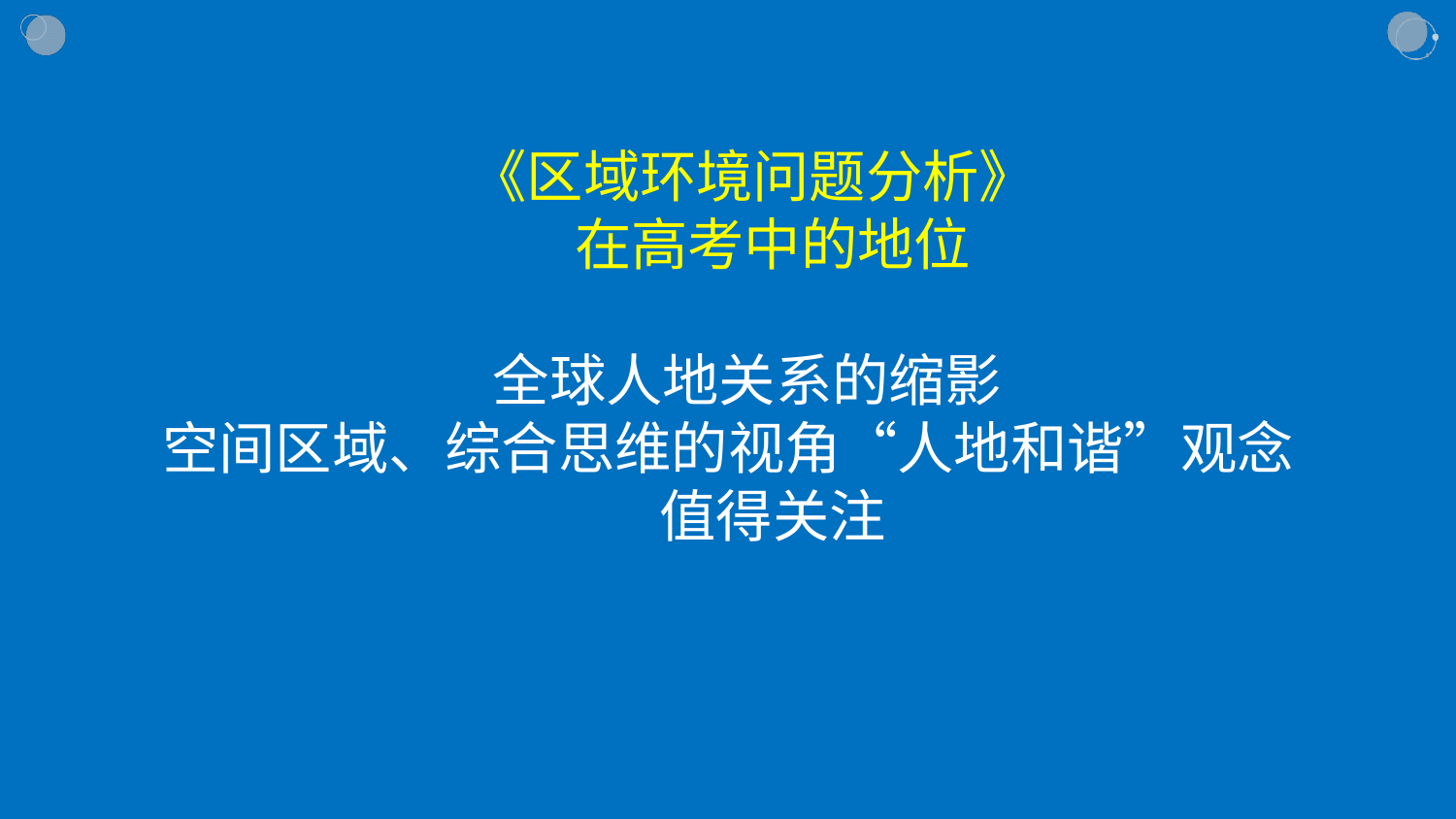

《区域环境问题分析》
      在高考中的地位

  全球人地关系的缩影
空间区域、综合思维的视角“人地和谐”观念
      值得关注